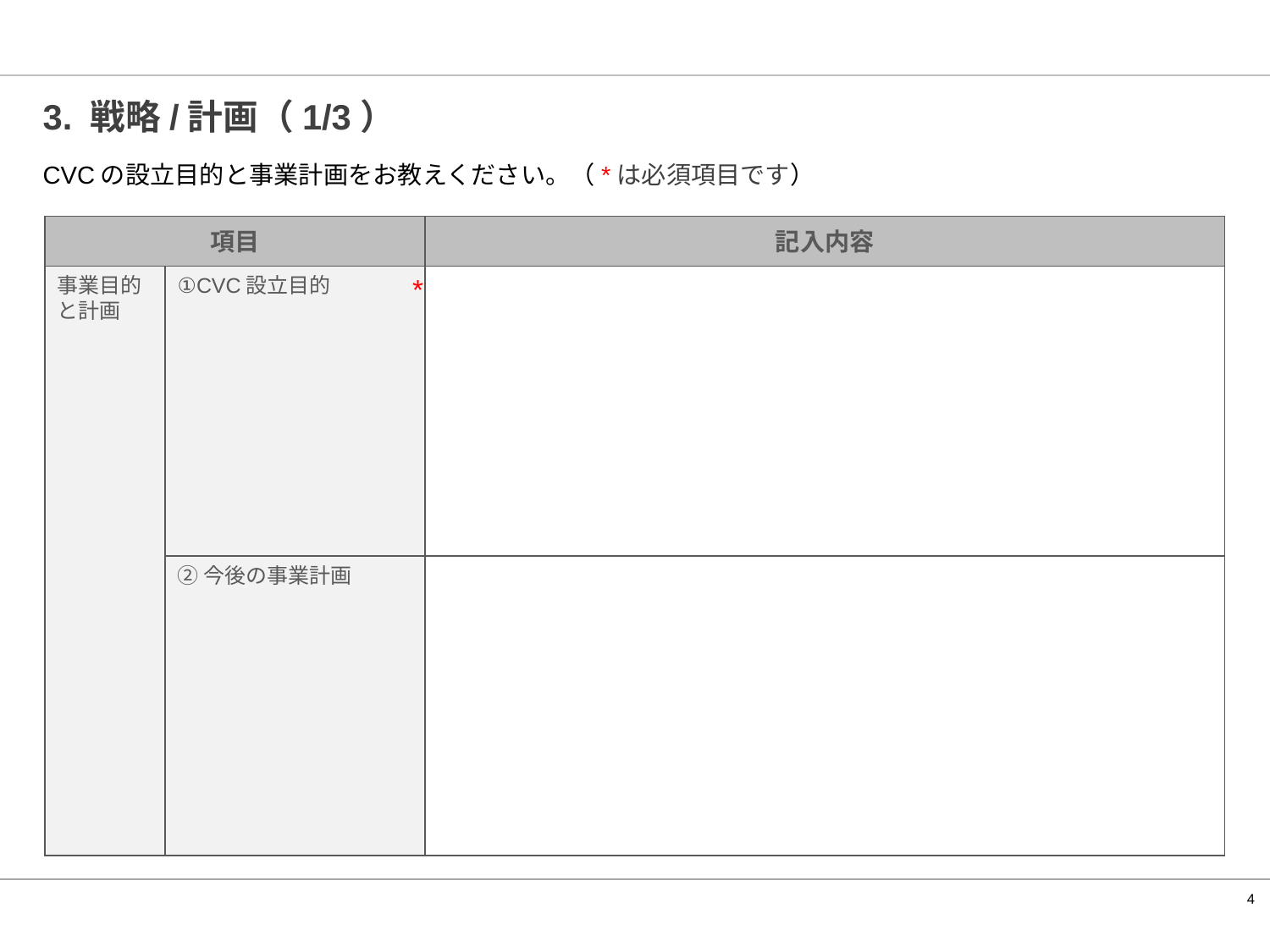

# 3. 戦略/計画（1/3）
CVCの設立目的と事業計画をお教えください。（*は必須項目です）
項目
記入内容
事業目的と計画
①CVC設立目的
*

②今後の事業計画